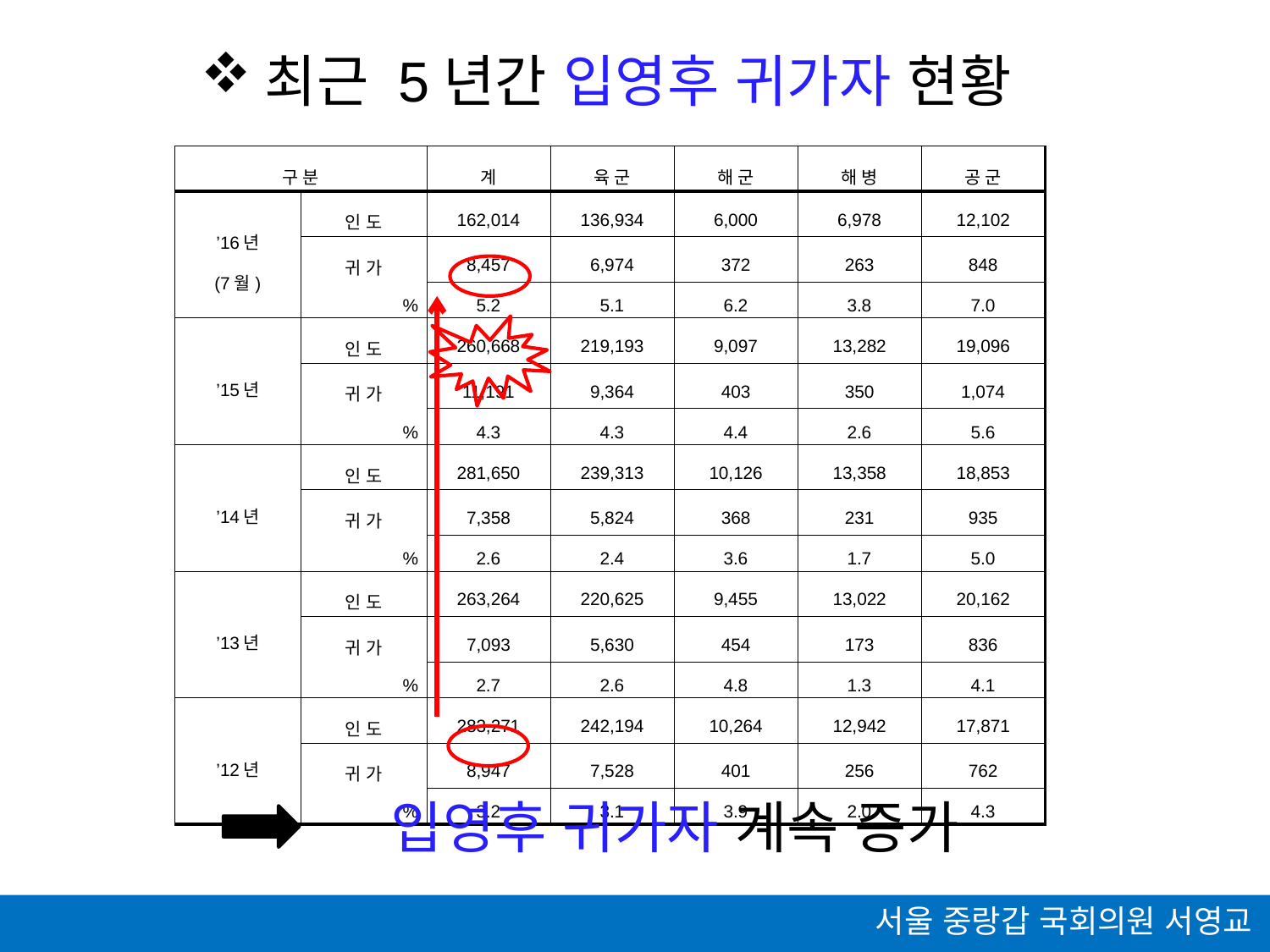

최근 5년간 입영후 귀가자 현황
| 구 분 |  | 계 | 육 군 | 해 군 | 해 병 | 공 군 |
| --- | --- | --- | --- | --- | --- | --- |
| ’16년 (7월) | 인 도 | 162,014 | 136,934 | 6,000 | 6,978 | 12,102 |
|  | 귀 가 | 8,457 | 6,974 | 372 | 263 | 848 |
|  | % | 5.2 | 5.1 | 6.2 | 3.8 | 7.0 |
| ’15년 | 인 도 | 260,668 | 219,193 | 9,097 | 13,282 | 19,096 |
|  | 귀 가 | 11,191 | 9,364 | 403 | 350 | 1,074 |
|  | % | 4.3 | 4.3 | 4.4 | 2.6 | 5.6 |
| ’14년 | 인 도 | 281,650 | 239,313 | 10,126 | 13,358 | 18,853 |
|  | 귀 가 | 7,358 | 5,824 | 368 | 231 | 935 |
|  | % | 2.6 | 2.4 | 3.6 | 1.7 | 5.0 |
| ’13년 | 인 도 | 263,264 | 220,625 | 9,455 | 13,022 | 20,162 |
|  | 귀 가 | 7,093 | 5,630 | 454 | 173 | 836 |
|  | % | 2.7 | 2.6 | 4.8 | 1.3 | 4.1 |
| ’12년 | 인 도 | 283,271 | 242,194 | 10,264 | 12,942 | 17,871 |
|  | 귀 가 | 8,947 | 7,528 | 401 | 256 | 762 |
|  | % | 3.2 | 3.1 | 3.9 | 2.0 | 4.3 |

입영후 귀가자 계속 증가

서울 중랑갑 국회의원 서영교